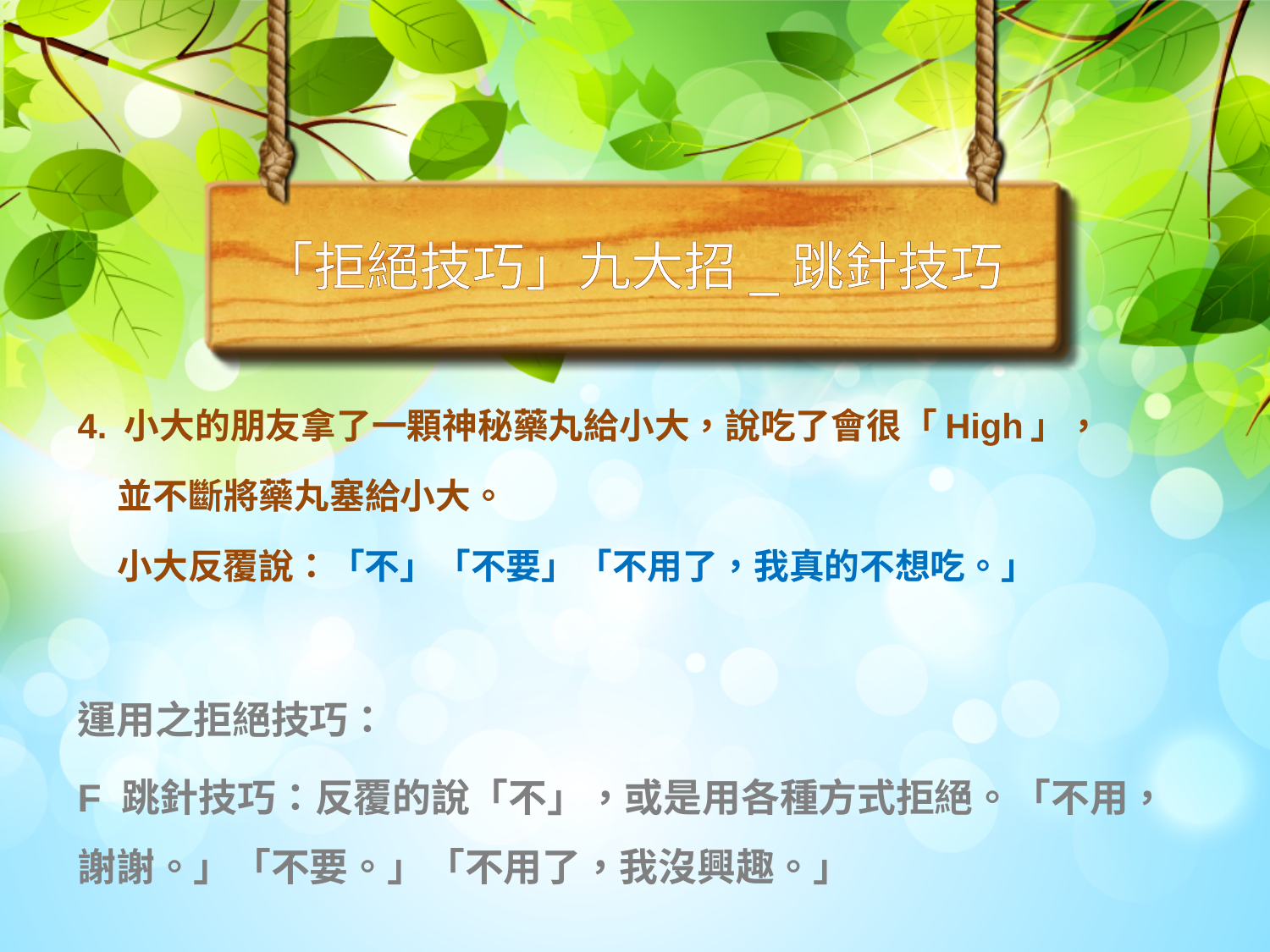

「拒絕技巧」九大招_跳針技巧
4. 小大的朋友拿了一顆神秘藥丸給小大，說吃了會很「High」，
    並不斷將藥丸塞給小大。
    小大反覆說：「不」「不要」「不用了，我真的不想吃。」
運用之拒絕技巧：
F 跳針技巧：反覆的說「不」，或是用各種方式拒絕。「不用，謝謝。」「不要。」「不用了，我沒興趣。」